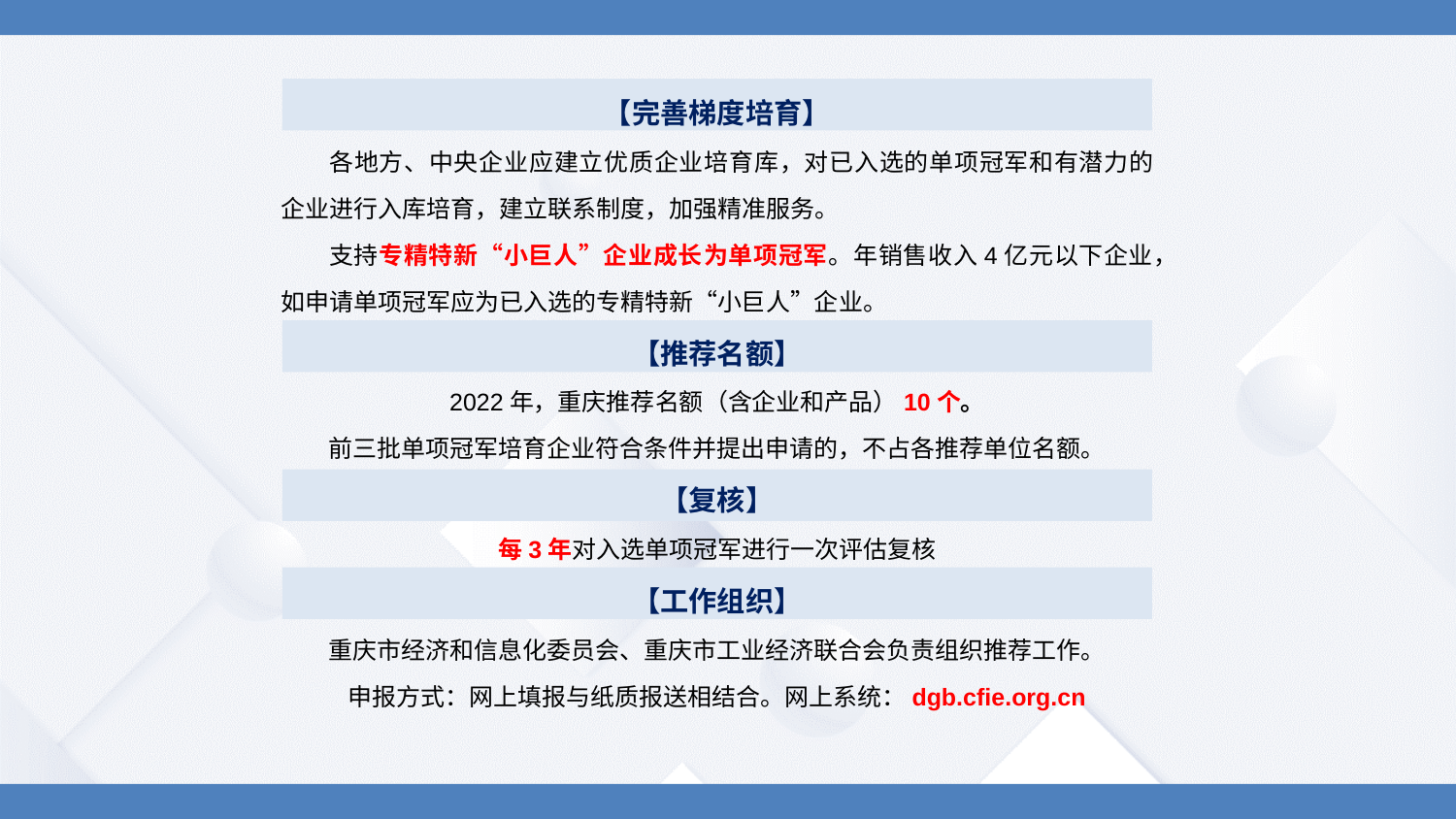

【完善梯度培育】
各地方、中央企业应建立优质企业培育库，对已入选的单项冠军和有潜力的企业进行入库培育，建立联系制度，加强精准服务。
支持专精特新“小巨人”企业成长为单项冠军。年销售收入4亿元以下企业，如申请单项冠军应为已入选的专精特新“小巨人”企业。
【推荐名额】
2022年，重庆推荐名额（含企业和产品）10个。
前三批单项冠军培育企业符合条件并提出申请的，不占各推荐单位名额。
【复核】
每3年对入选单项冠军进行一次评估复核
【工作组织】
重庆市经济和信息化委员会、重庆市工业经济联合会负责组织推荐工作。
申报方式：网上填报与纸质报送相结合。网上系统：dgb.cfie.org.cn